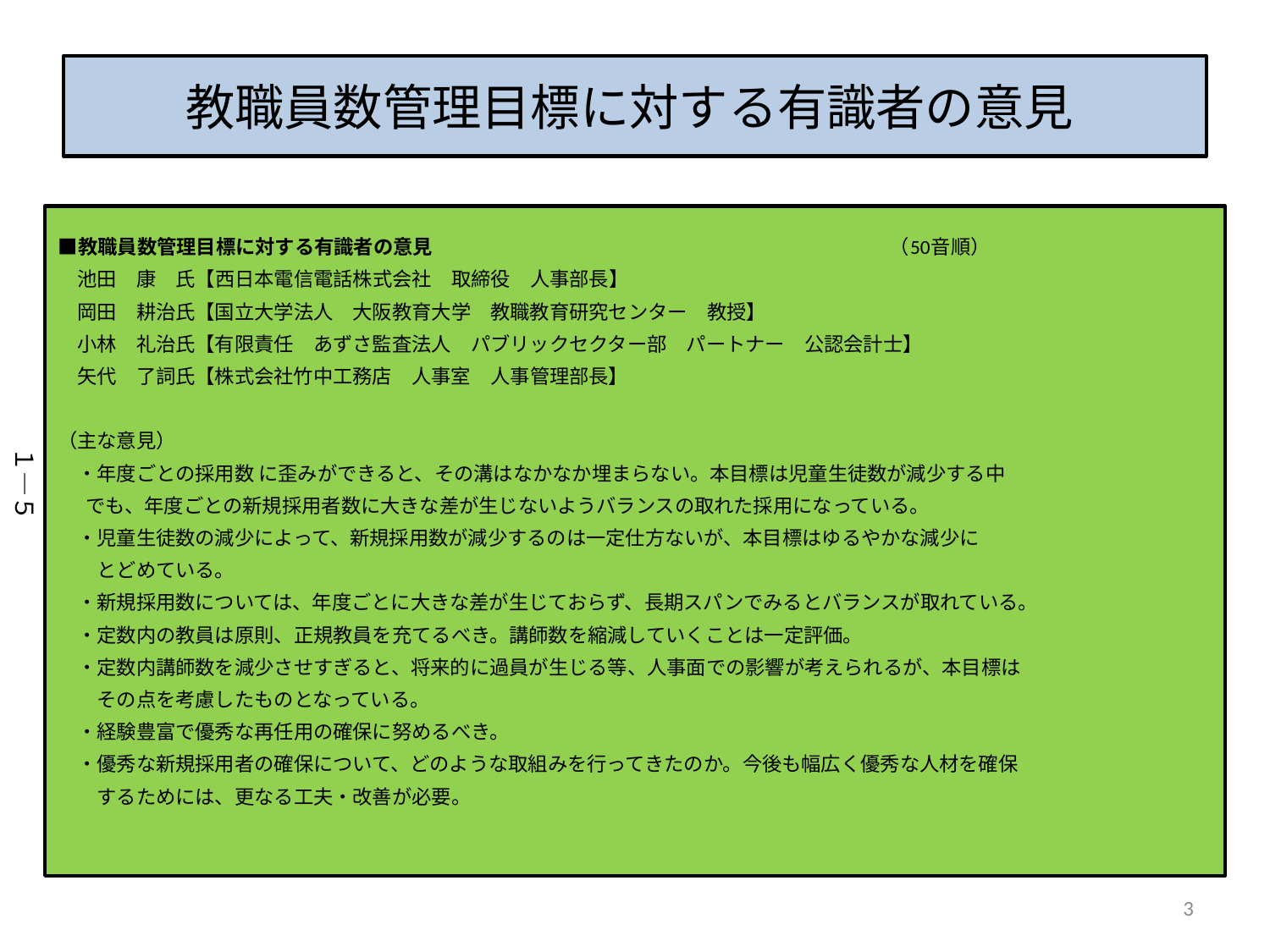

# 教職員数管理目標に対する有識者の意見

■教職員数管理目標に対する有識者の意見 　　　　　　　　　　　　　　　　　　　　　　　（50音順）
　池田　康　氏【西日本電信電話株式会社　取締役　人事部長】
　岡田　耕治氏【国立大学法人　大阪教育大学　教職教育研究センター　教授】
　小林　礼治氏【有限責任　あずさ監査法人　パブリックセクター部　パートナー　公認会計士】
　矢代　了詞氏【株式会社竹中工務店　人事室　人事管理部長】

（主な意見）
　・年度ごとの採用数 に歪みができると、その溝はなかなか埋まらない。本目標は児童生徒数が減少する中
　  でも、年度ごとの新規採用者数に大きな差が生じないようバランスの取れた採用になっている。
　・児童生徒数の減少によって、新規採用数が減少するのは一定仕方ないが、本目標はゆるやかな減少に
　　とどめている。
　・新規採用数については、年度ごとに大きな差が生じておらず、長期スパンでみるとバランスが取れている。
　・定数内の教員は原則、正規教員を充てるべき。講師数を縮減していくことは一定評価。
　・定数内講師数を減少させすぎると、将来的に過員が生じる等、人事面での影響が考えられるが、本目標は
　　その点を考慮したものとなっている。
　・経験豊富で優秀な再任用の確保に努めるべき。
　・優秀な新規採用者の確保について、どのような取組みを行ってきたのか。今後も幅広く優秀な人材を確保
　　するためには、更なる工夫・改善が必要。

１―５
3